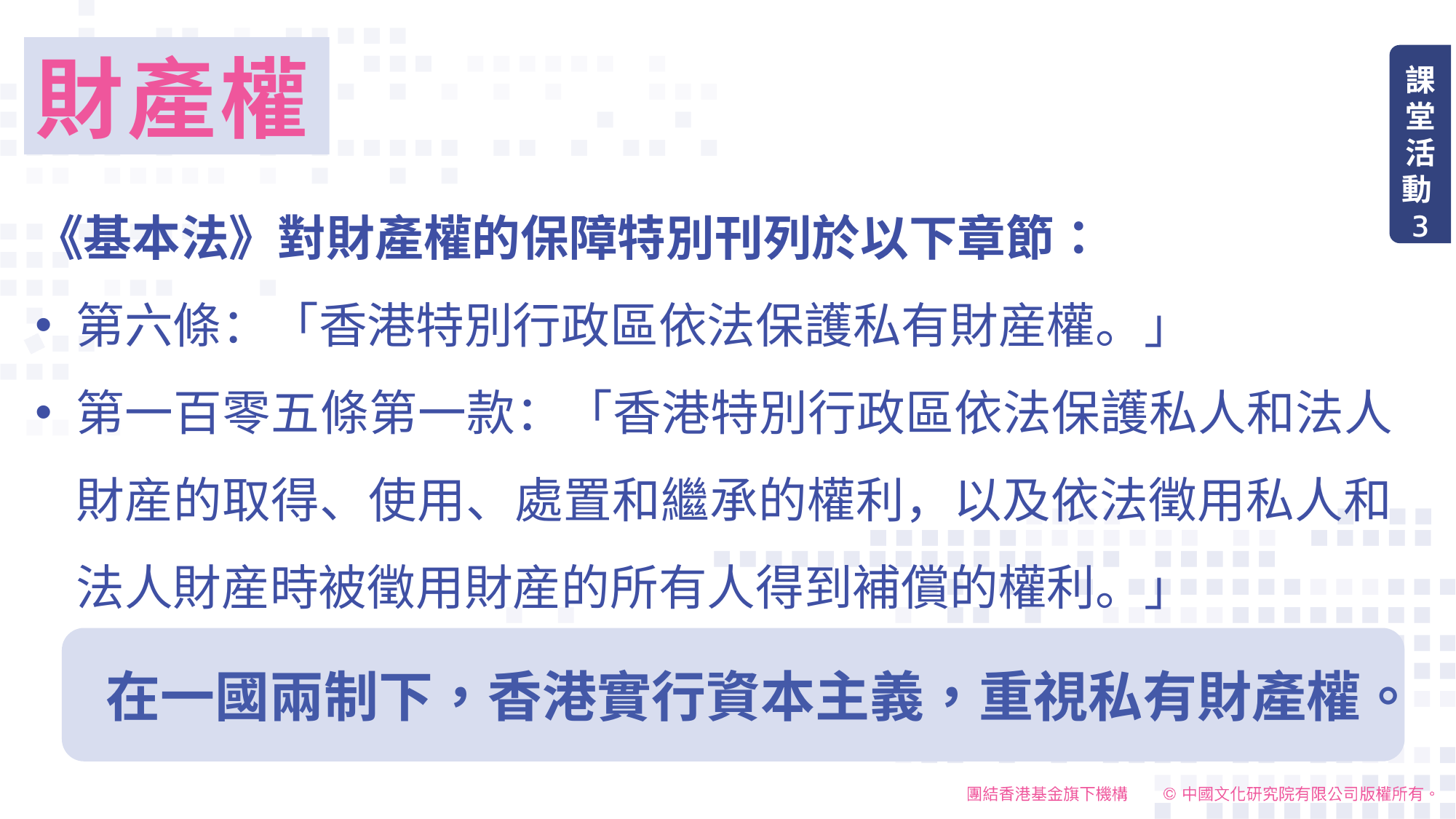

# 財產權
課堂活動3

《基本法》對財產權的保障特別刊列於以下章節：
第六條：「香港特別行政區依法保護私有財産權。」
第一百零五條第一款：「香港特別行政區依法保護私人和法人財産的取得、使用、處置和繼承的權利，以及依法徵用私人和法人財産時被徵用財産的所有人得到補償的權利。」
在一國兩制下，香港實行資本主義，重視私有財產權。